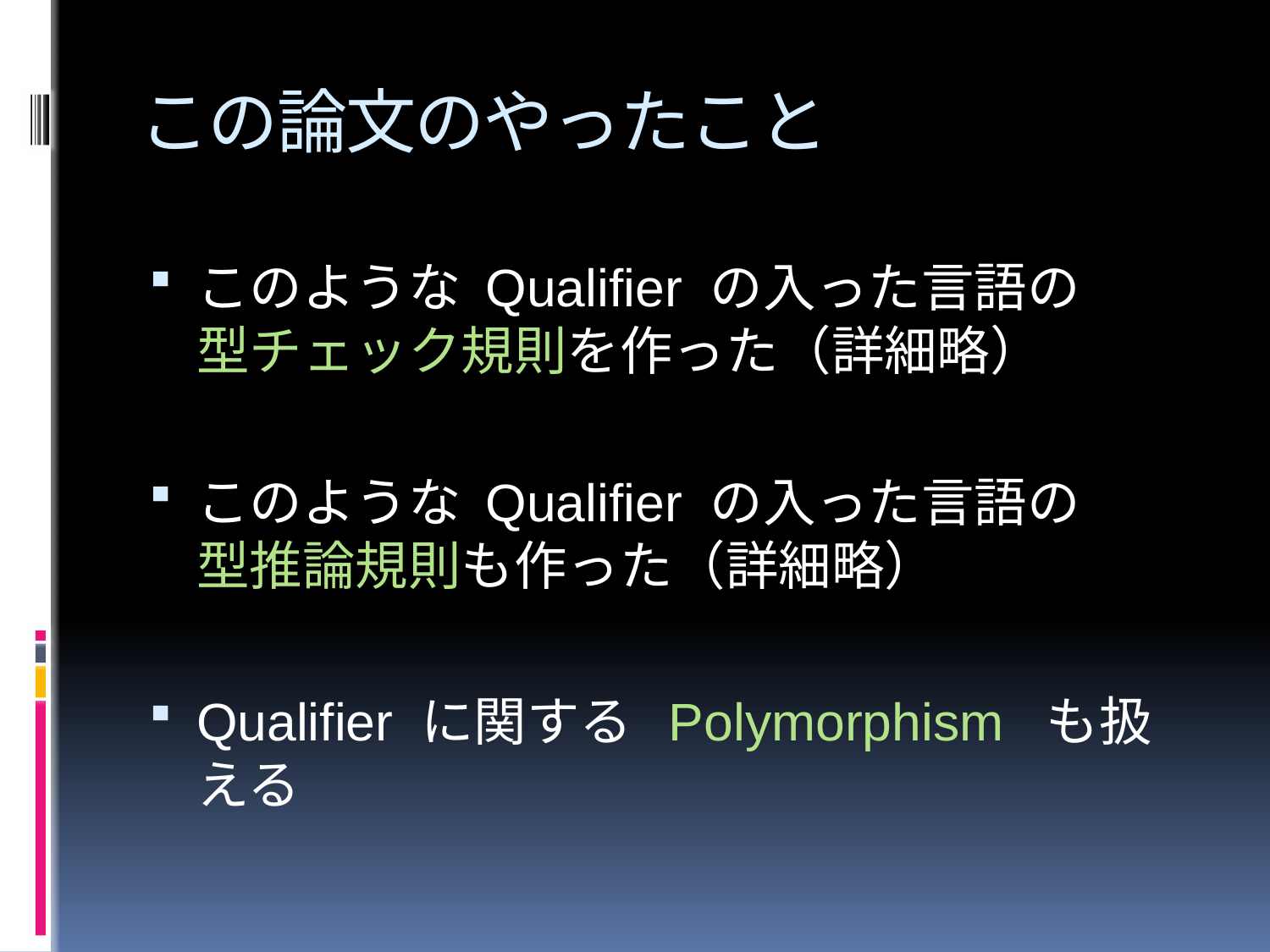

# この論文のやったこと
このような Qualifier の入った言語の
型チェック規則を作った（詳細略）

このような Qualifier の入った言語の
型推論規則も作った（詳細略）

Qualifier に関する  Polymorphism  も扱える